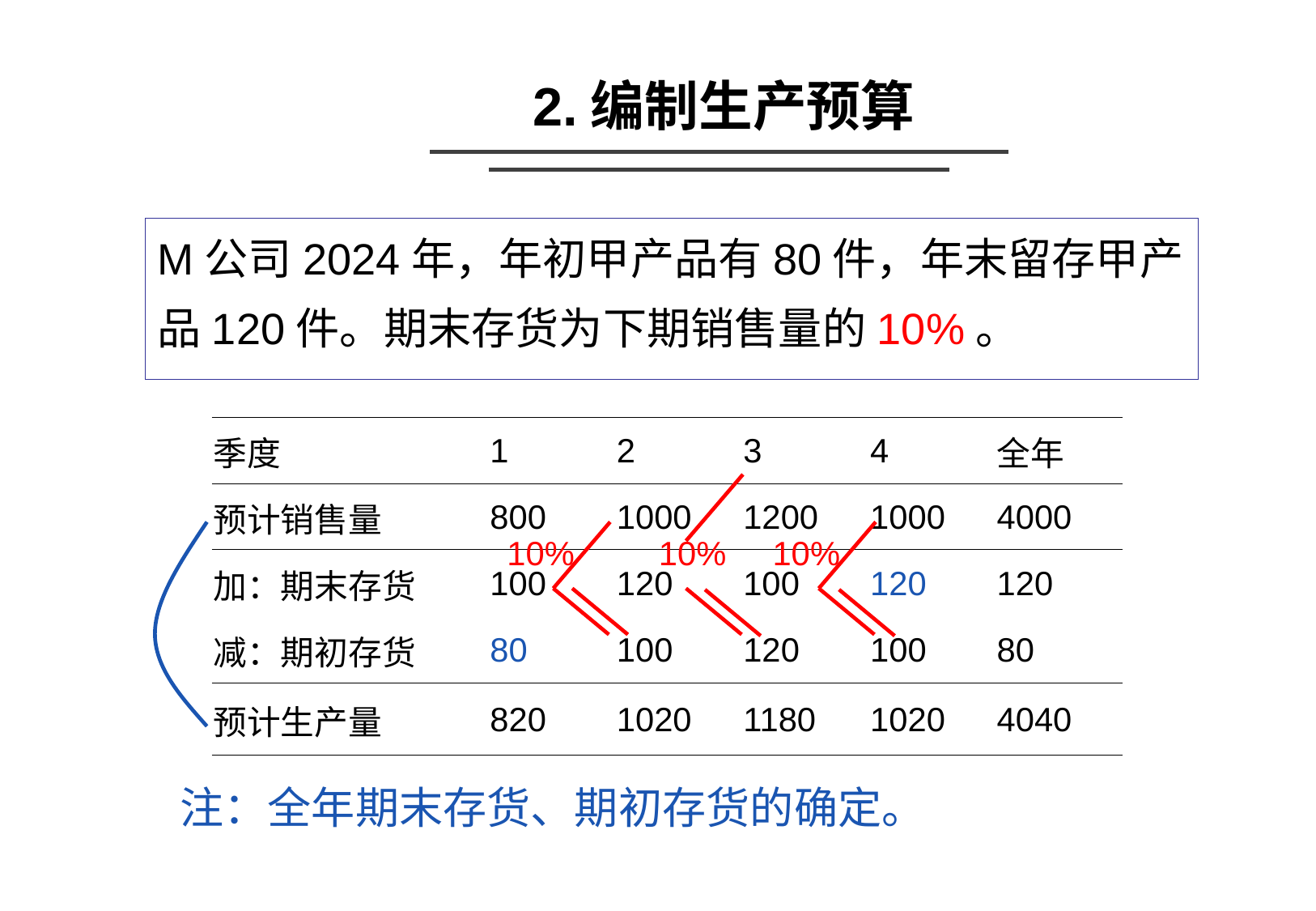

2.编制生产预算
M公司2024年，年初甲产品有80件，年末留存甲产
品120件。期末存货为下期销售量的10%。
| 季度 | 1 | 2 | 3 | 4 | 全年 |
| --- | --- | --- | --- | --- | --- |
| 预计销售量 | 800 | 1000 | 1200 | 1000 | 4000 |
| 加：期末存货 | 100 | 120 | 100 | 120 | 120 |
| 减：期初存货 | 80 | 100 | 120 | 100 | 80 |
| 预计生产量 | 820 | 1020 | 1180 | 1020 | 4040 |

10%
10%
10%
注：全年期末存货、期初存货的确定。